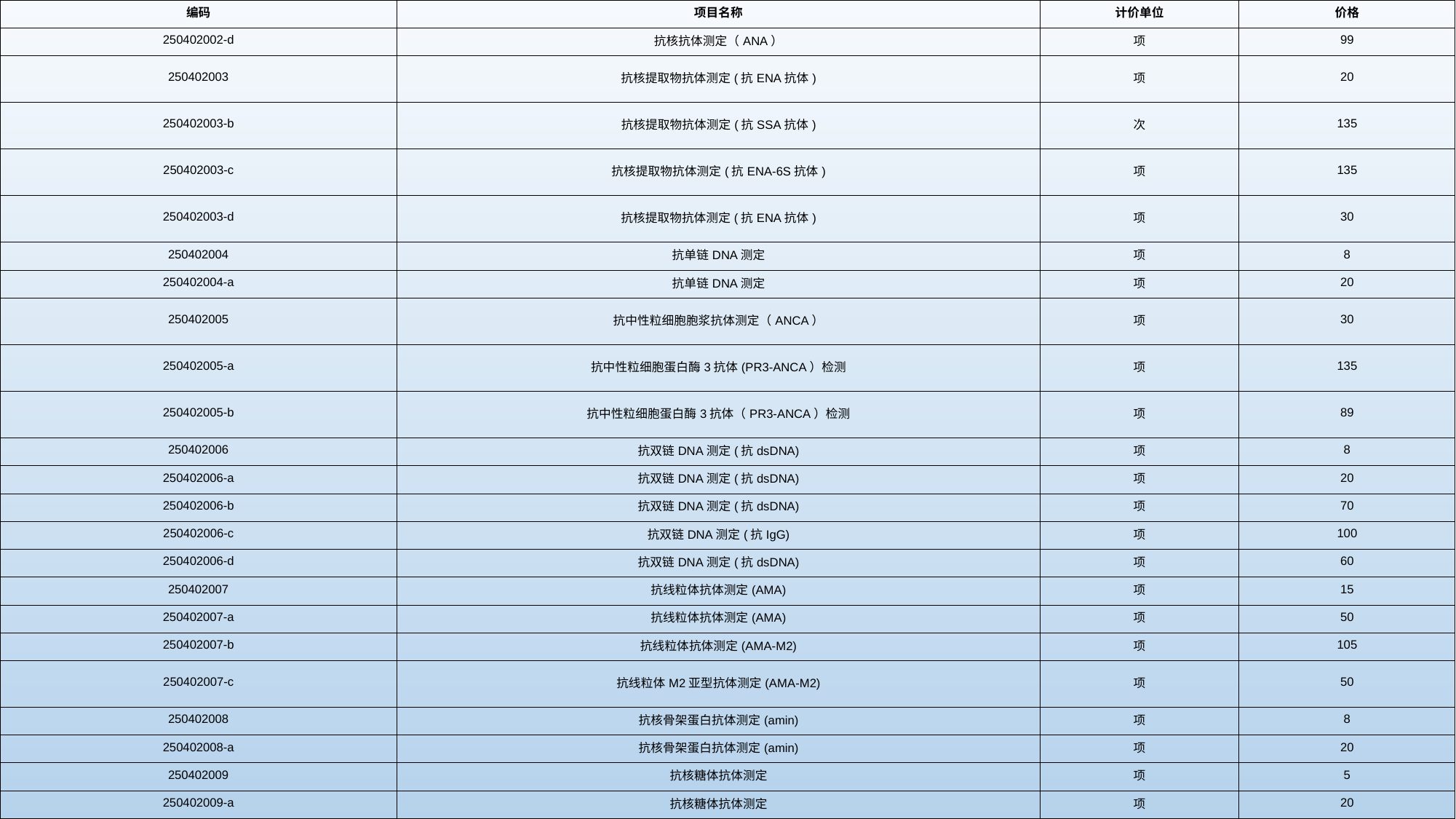

| 编码 | 项目名称 | 计价单位 | 价格 |
| --- | --- | --- | --- |
| 250402002-d | 抗核抗体测定（ANA） | 项 | 99 |
| 250402003 | 抗核提取物抗体测定(抗ENA抗体) | 项 | 20 |
| 250402003-b | 抗核提取物抗体测定(抗SSA抗体) | 次 | 135 |
| 250402003-c | 抗核提取物抗体测定(抗ENA-6S抗体) | 项 | 135 |
| 250402003-d | 抗核提取物抗体测定(抗ENA抗体) | 项 | 30 |
| 250402004 | 抗单链DNA测定 | 项 | 8 |
| 250402004-a | 抗单链DNA测定 | 项 | 20 |
| 250402005 | 抗中性粒细胞胞浆抗体测定（ANCA） | 项 | 30 |
| 250402005-a | 抗中性粒细胞蛋白酶3抗体(PR3-ANCA）检测 | 项 | 135 |
| 250402005-b | 抗中性粒细胞蛋白酶3抗体（PR3-ANCA）检测 | 项 | 89 |
| 250402006 | 抗双链DNA测定(抗dsDNA) | 项 | 8 |
| 250402006-a | 抗双链DNA测定(抗dsDNA) | 项 | 20 |
| 250402006-b | 抗双链DNA测定(抗dsDNA) | 项 | 70 |
| 250402006-c | 抗双链DNA测定(抗IgG) | 项 | 100 |
| 250402006-d | 抗双链DNA测定(抗dsDNA) | 项 | 60 |
| 250402007 | 抗线粒体抗体测定(AMA) | 项 | 15 |
| 250402007-a | 抗线粒体抗体测定(AMA) | 项 | 50 |
| 250402007-b | 抗线粒体抗体测定(AMA-M2) | 项 | 105 |
| 250402007-c | 抗线粒体M2亚型抗体测定(AMA-M2) | 项 | 50 |
| 250402008 | 抗核骨架蛋白抗体测定(amin) | 项 | 8 |
| 250402008-a | 抗核骨架蛋白抗体测定(amin) | 项 | 20 |
| 250402009 | 抗核糖体抗体测定 | 项 | 5 |
| 250402009-a | 抗核糖体抗体测定 | 项 | 20 |